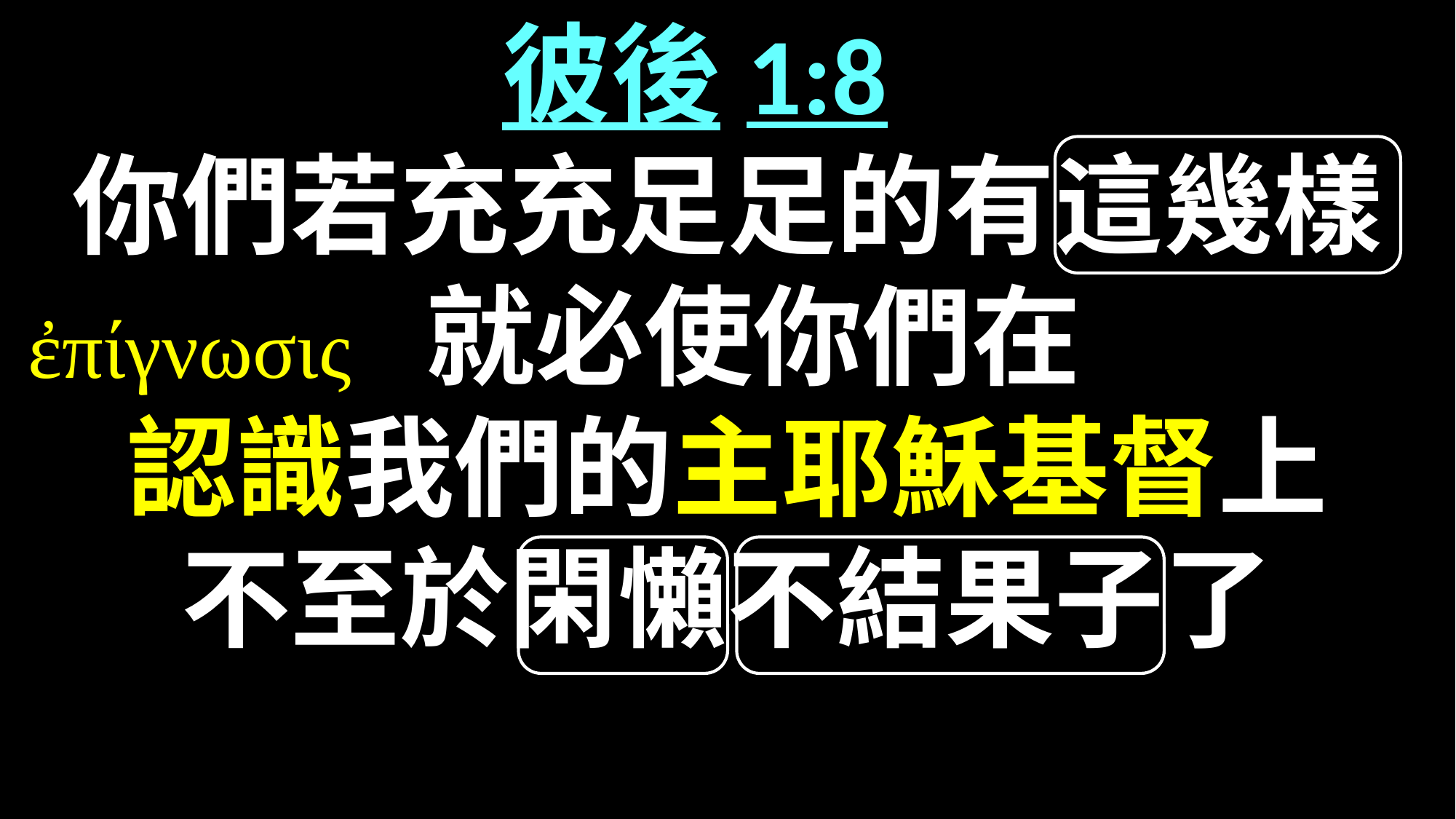

彼後1:8
你們若充充足足的有這幾樣
 就必使你們在
認識我們的主耶穌基督上
不至於閑懶不結果子了

ἐπίγνωσις